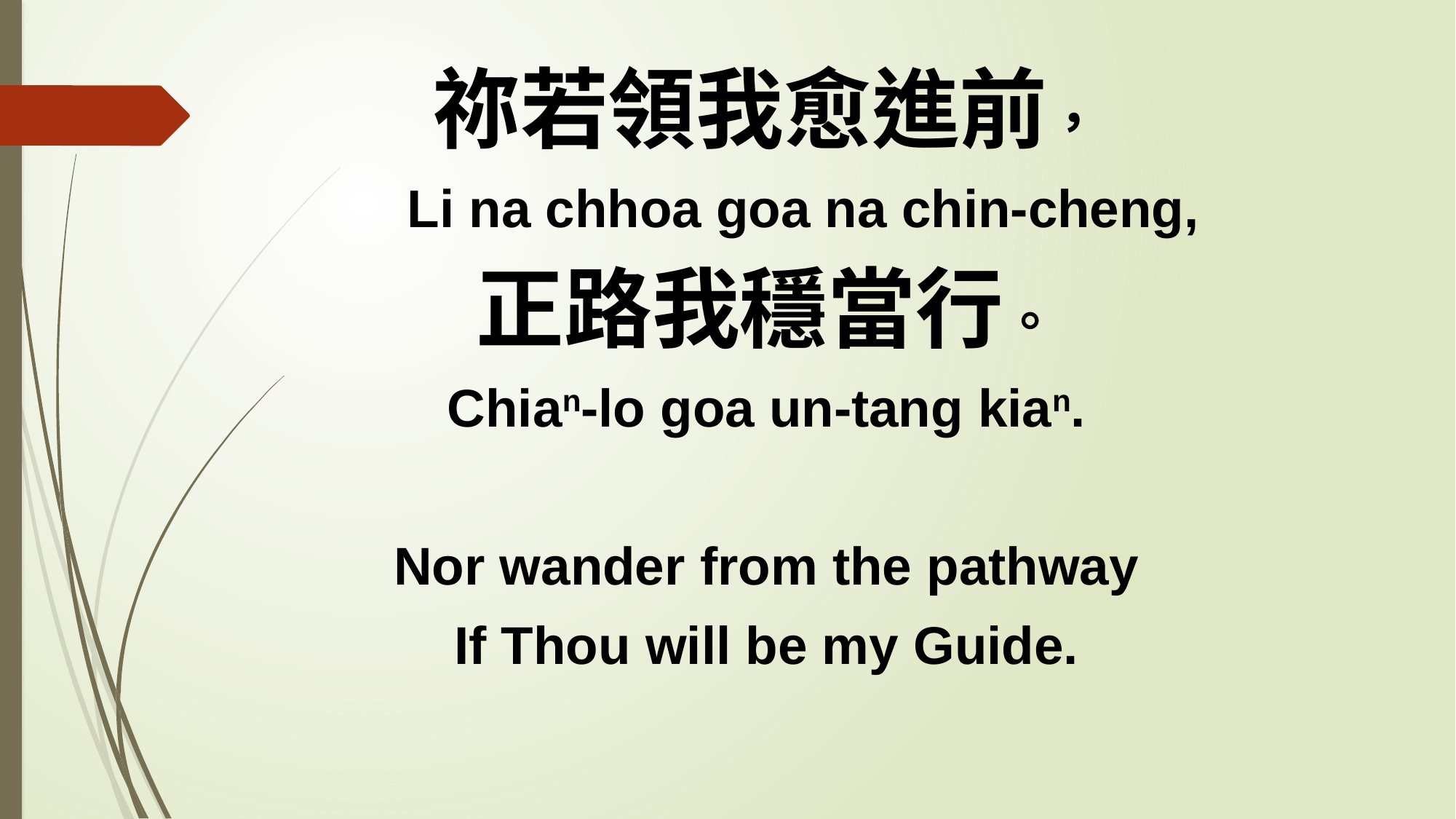

祢若領我愈進前，
     Li na chhoa goa na chin-cheng,
正路我穩當行。
Chian-lo goa un-tang kian.

Nor wander from the pathway
If Thou will be my Guide.